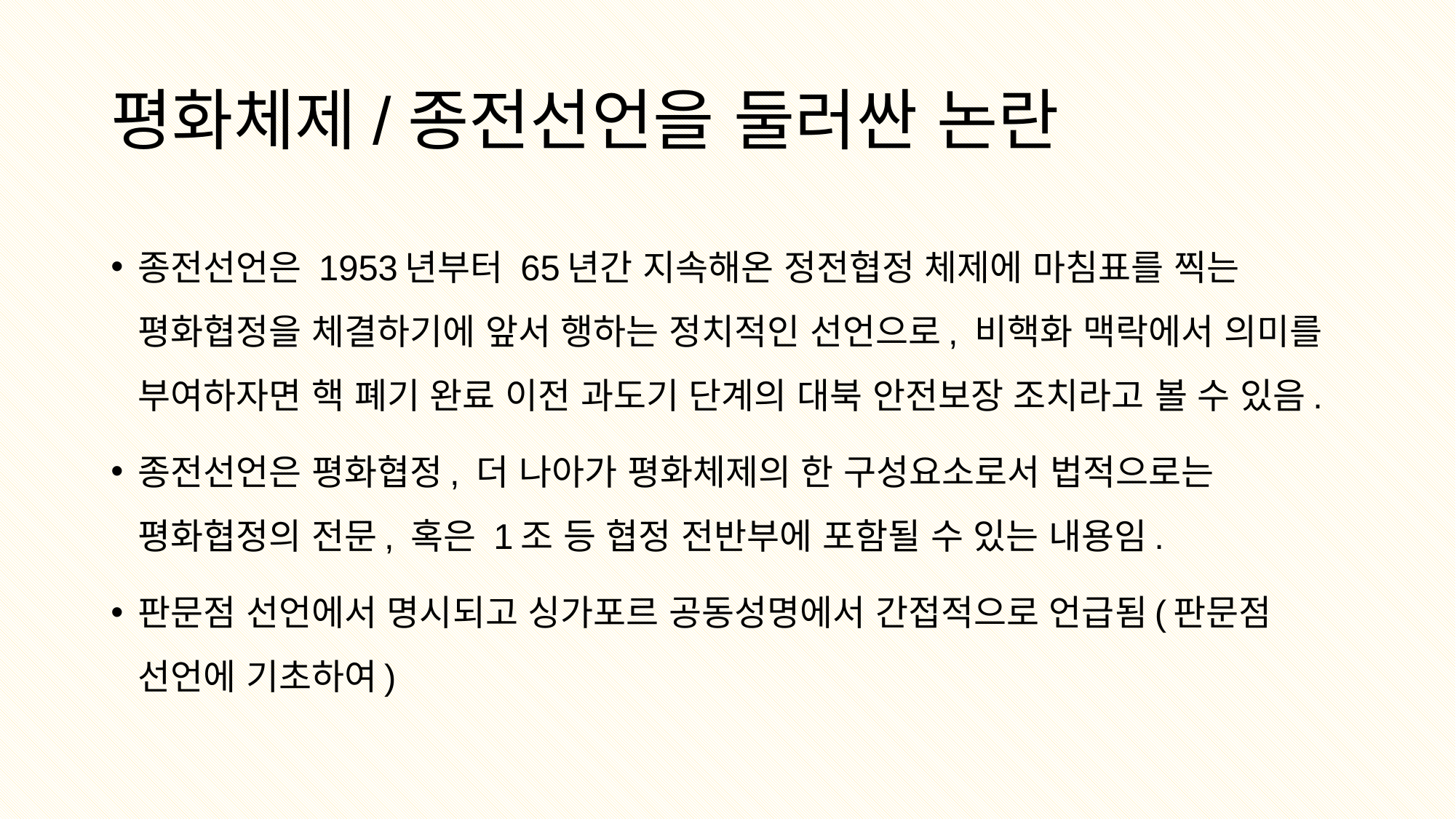

# 평화체제/종전선언을 둘러싼 논란
종전선언은 1953년부터 65년간 지속해온 정전협정 체제에 마침표를 찍는 평화협정을 체결하기에 앞서 행하는 정치적인 선언으로, 비핵화 맥락에서 의미를 부여하자면 핵 폐기 완료 이전 과도기 단계의 대북 안전보장 조치라고 볼 수 있음.
종전선언은 평화협정, 더 나아가 평화체제의 한 구성요소로서 법적으로는 평화협정의 전문, 혹은 1조 등 협정 전반부에 포함될 수 있는 내용임.
판문점 선언에서 명시되고 싱가포르 공동성명에서 간접적으로 언급됨(판문점 선언에 기초하여)